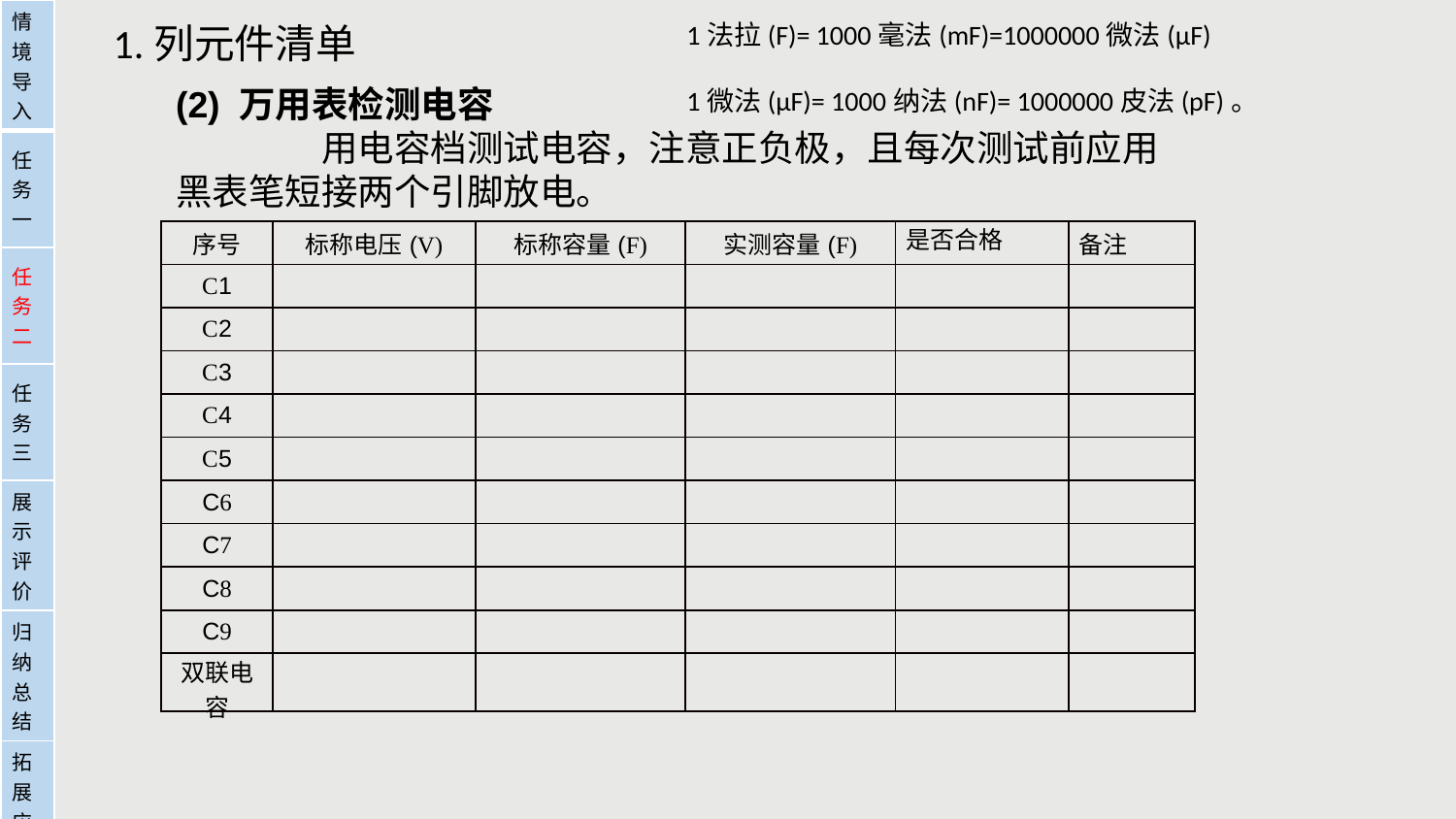

| 情境导入 |
| --- |
| 任务一 |
| 任务二 |
| 任务三 |
| 展示评价 |
| 归纳总结 |
| 拓展应用 |
1.列元件清单
1法拉(F)= 1000毫法(mF)=1000000微法(μF)

1微法(μF)= 1000纳法(nF)= 1000000皮法(pF)。
(2) 万用表检测电容 	用电容档测试电容，注意正负极，且每次测试前应用黑表笔短接两个引脚放电。
| 序号 | 标称电压(V) | 标称容量(F) | 实测容量(F) | 是否合格 | 备注 |
| --- | --- | --- | --- | --- | --- |
| C1 |  |  |  |  |  |
| C2 |  |  |  |  |  |
| C3 |  |  |  |  |  |
| C4 |  |  |  |  |  |
| C5 |  |  |  |  |  |
| C6 |  |  |  |  |  |
| C7 |  |  |  |  |  |
| C8 |  |  |  |  |  |
| C9 |  |  |  |  |  |
| 双联电容 |  |  |  |  |  |